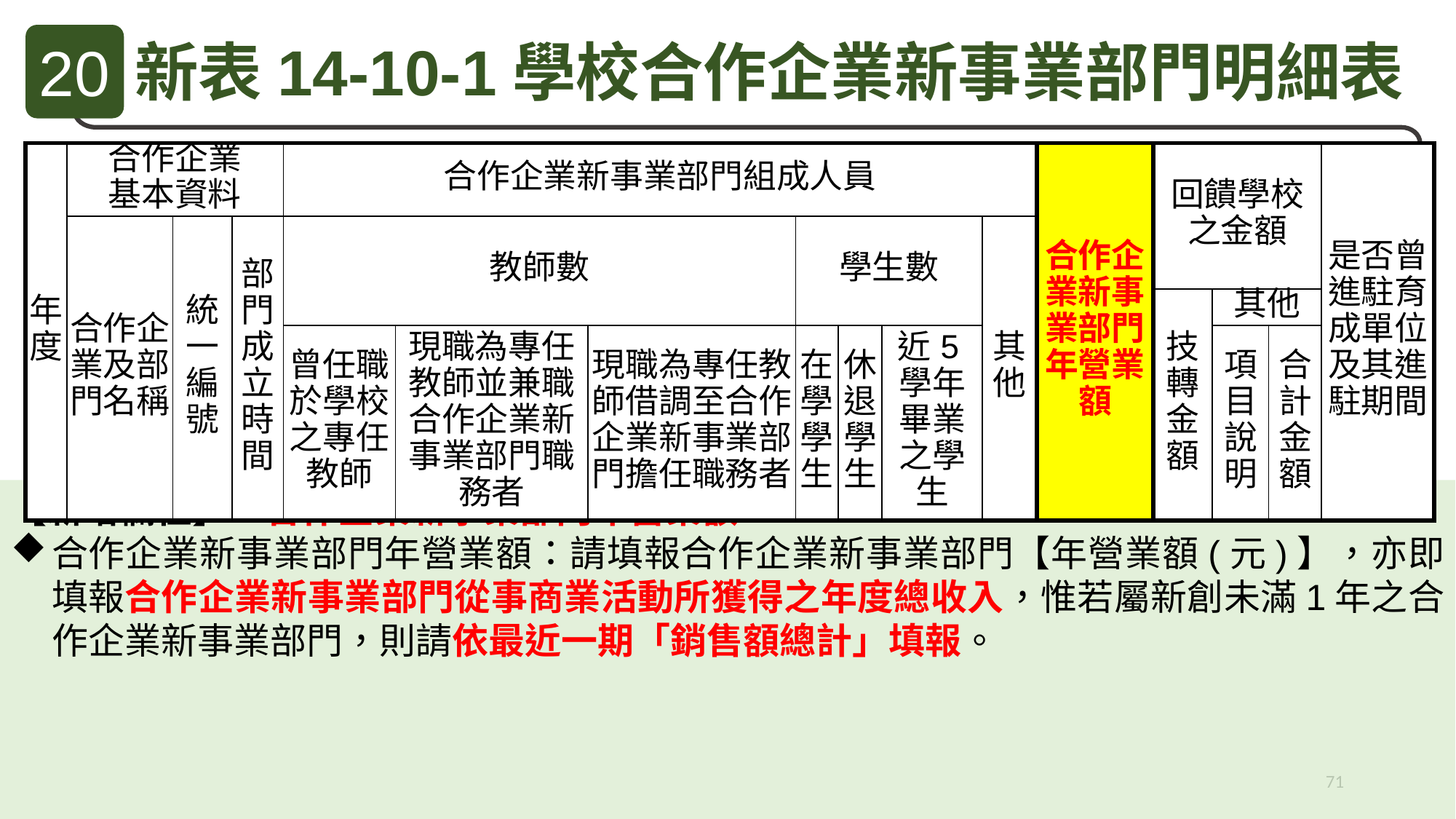

20
新表14-10-1學校合作企業新事業部門明細表

| 年度 | 合作企業 基本資料 |  |  | 合作企業新事業部門組成人員 |  |  |  |  |  |  | 合作企業新事業部門年營業額 | 回饋學校之金額 |  |  | 是否曾進駐育成單位及其進駐期間 |
| --- | --- | --- | --- | --- | --- | --- | --- | --- | --- | --- | --- | --- | --- | --- | --- |
|  | 合作企業及部門名稱 | 統一編號 | 部門成立時間 | 教師數 |  |  | 學生數 |  |  | 其他 |  |  |  |  |  |
|  |  |  |  |  |  |  |  |  |  |  |  | 技轉金額 | 其他 |  |  |
|  |  |  |  | 曾任職於學校之專任教師 | 現職為專任教師並兼職合作企業新事業部門職務者 | 現職為專任教師借調至合作企業新事業部門擔任職務者 | 在學學生 | 休退學生 | 近5學年畢業之學生 |  |  |  | 項目說明 | 合計金額 |  |

【新增欄位】：合作企業新事業部門年營業額
合作企業新事業部門年營業額：請填報合作企業新事業部門【年營業額(元)】，亦即填報合作企業新事業部門從事商業活動所獲得之年度總收入，惟若屬新創未滿1年之合作企業新事業部門，則請依最近一期「銷售額總計」填報。

71